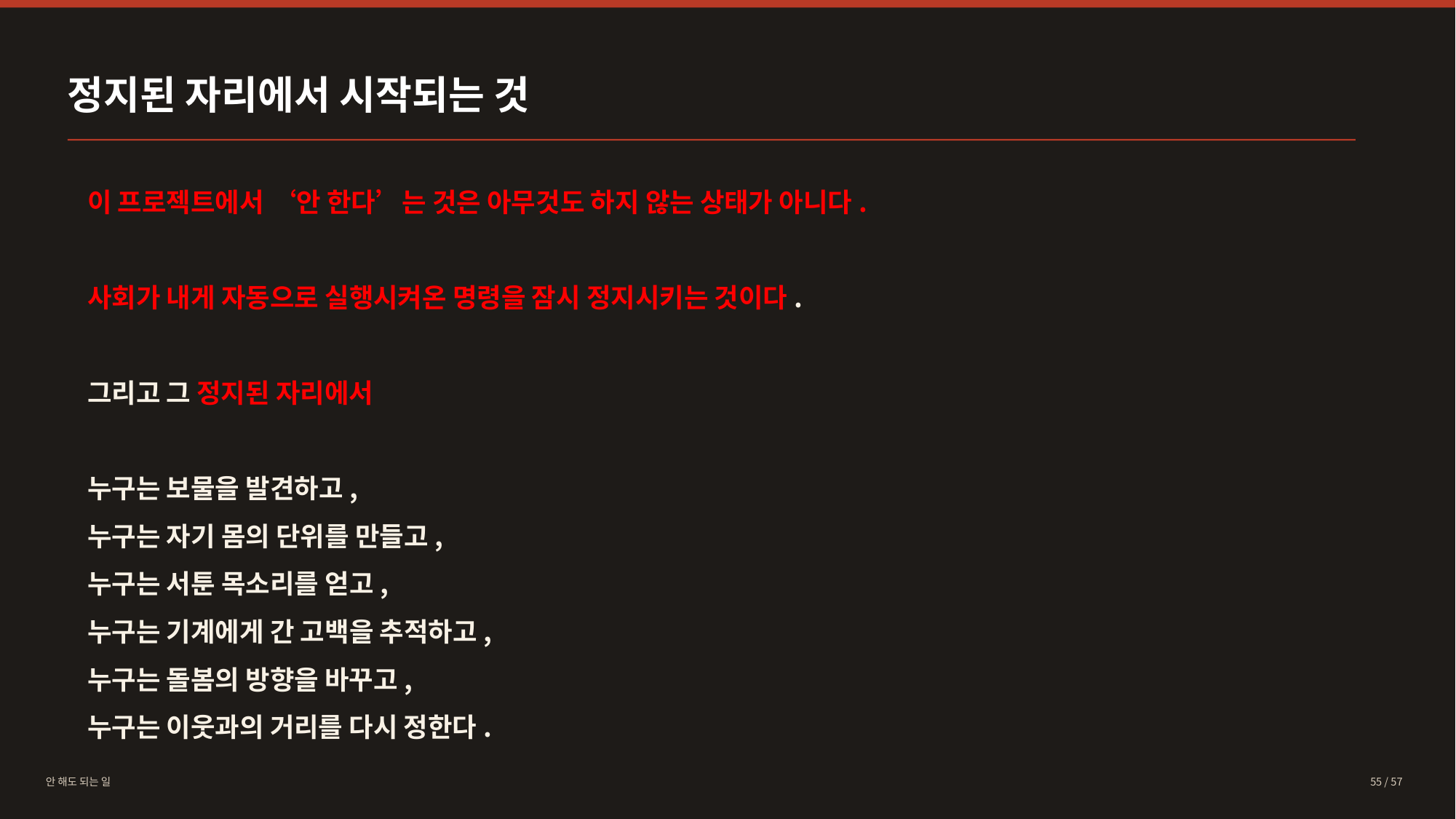

정지된 자리에서 시작되는 것

이 프로젝트에서 ‘안 한다’는 것은 아무것도 하지 않는 상태가 아니다.

사회가 내게 자동으로 실행시켜온 명령을 잠시 정지시키는 것이다.

그리고 그 정지된 자리에서

누구는 보물을 발견하고,
누구는 자기 몸의 단위를 만들고,
누구는 서툰 목소리를 얻고,
누구는 기계에게 간 고백을 추적하고,
누구는 돌봄의 방향을 바꾸고,
누구는 이웃과의 거리를 다시 정한다.
안 해도 되는 일
55 / 57